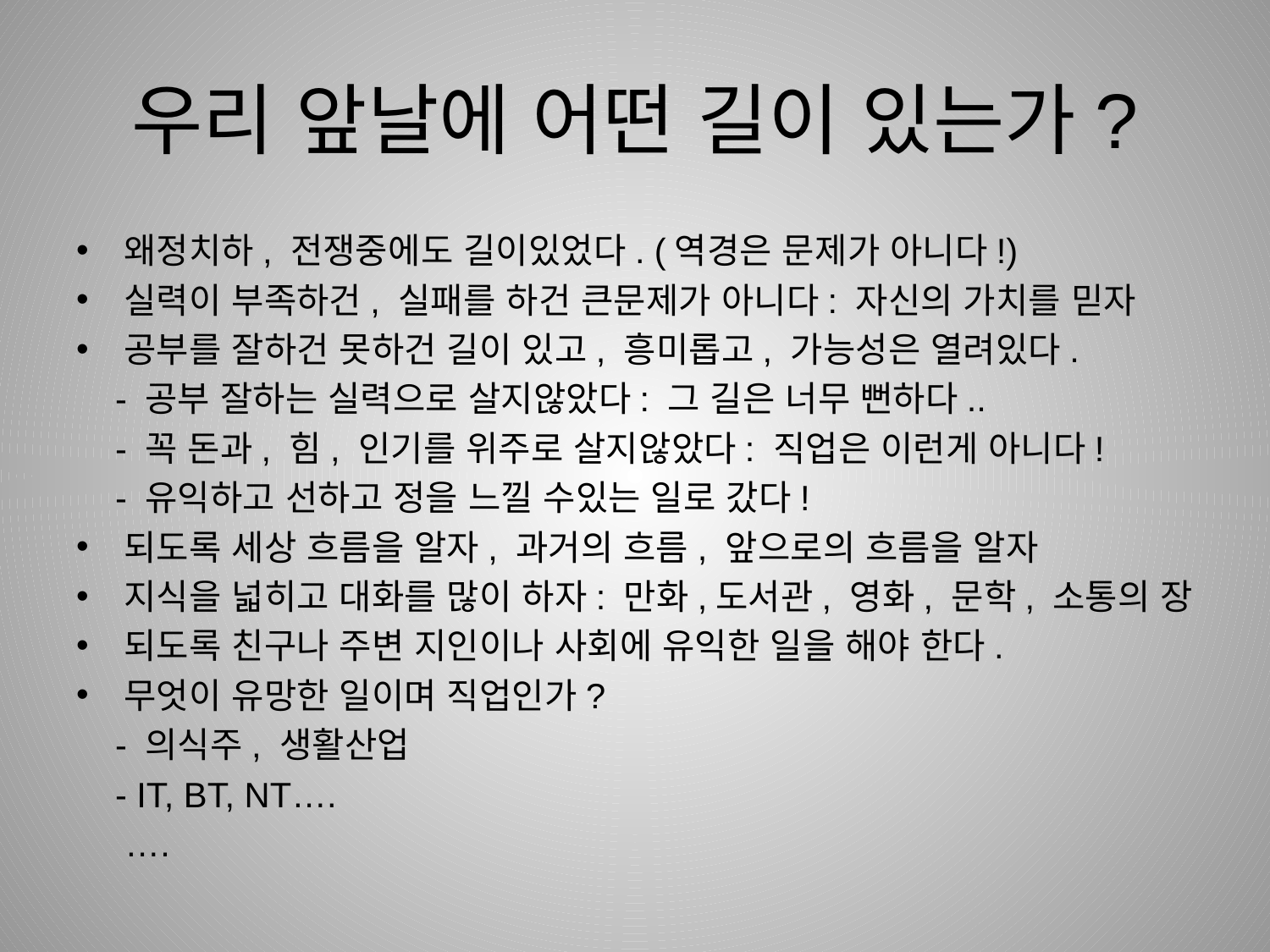

# 우리 앞날에 어떤 길이 있는가?
왜정치하, 전쟁중에도 길이있었다. (역경은 문제가 아니다!)
실력이 부족하건, 실패를 하건 큰문제가 아니다: 자신의 가치를 믿자
공부를 잘하건 못하건 길이 있고, 흥미롭고, 가능성은 열려있다.
    - 공부 잘하는 실력으로 살지않았다: 그 길은 너무 뻔하다..
    - 꼭 돈과, 힘, 인기를 위주로 살지않았다: 직업은 이런게 아니다!
    - 유익하고 선하고 정을 느낄 수있는 일로 갔다!
되도록 세상 흐름을 알자, 과거의 흐름, 앞으로의 흐름을 알자
지식을 넓히고 대화를 많이 하자: 만화,도서관, 영화, 문학, 소통의 장
되도록 친구나 주변 지인이나 사회에 유익한 일을 해야 한다.
무엇이 유망한 일이며 직업인가?
    - 의식주, 생활산업
    - IT, BT, NT….
     ….